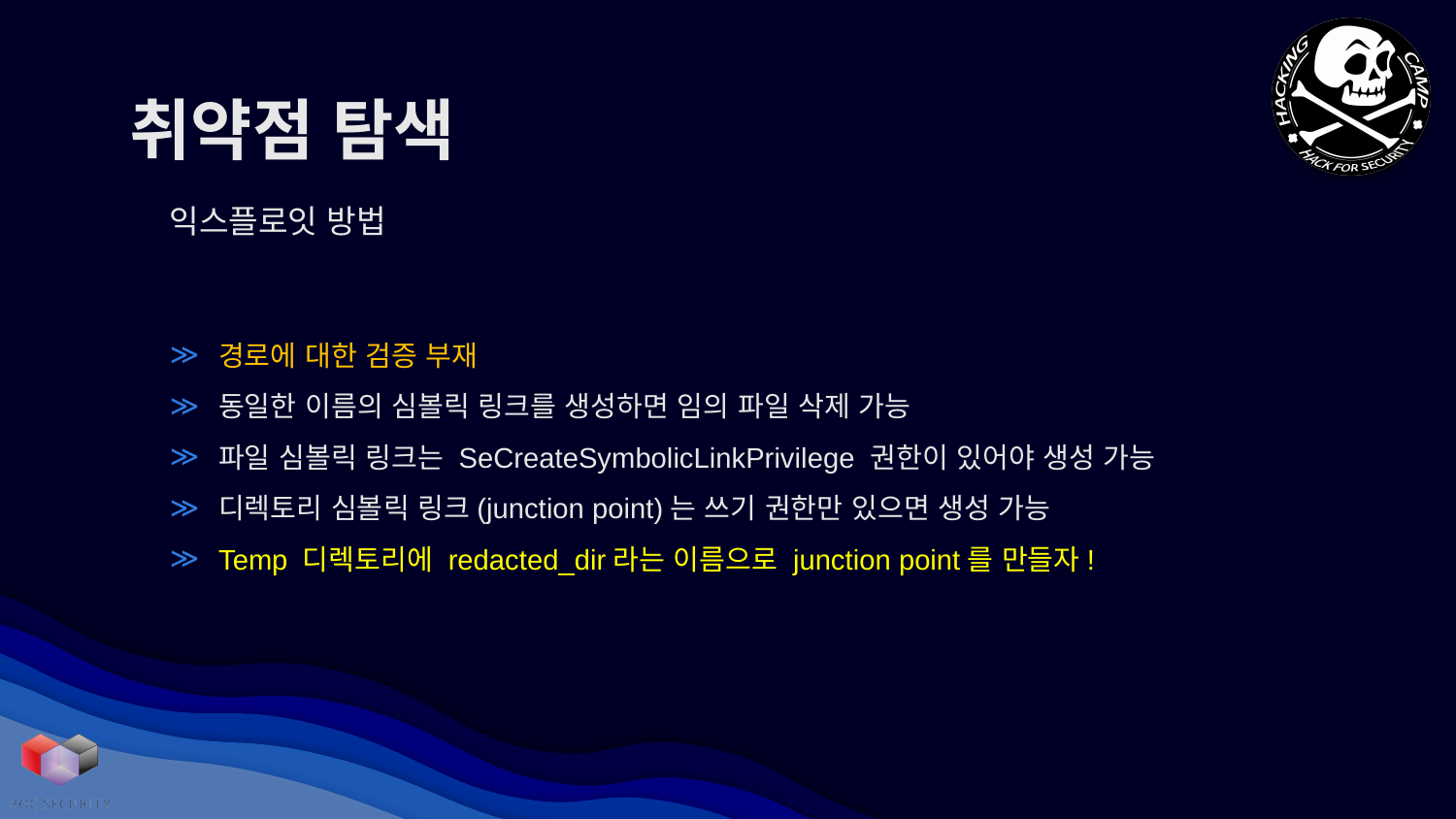

# 취약점 탐색
익스플로잇 방법
경로에 대한 검증 부재
동일한 이름의 심볼릭 링크를 생성하면 임의 파일 삭제 가능
파일 심볼릭 링크는 SeCreateSymbolicLinkPrivilege 권한이 있어야 생성 가능
디렉토리 심볼릭 링크(junction point)는 쓰기 권한만 있으면 생성 가능
Temp 디렉토리에 redacted_dir라는 이름으로 junction point를 만들자!